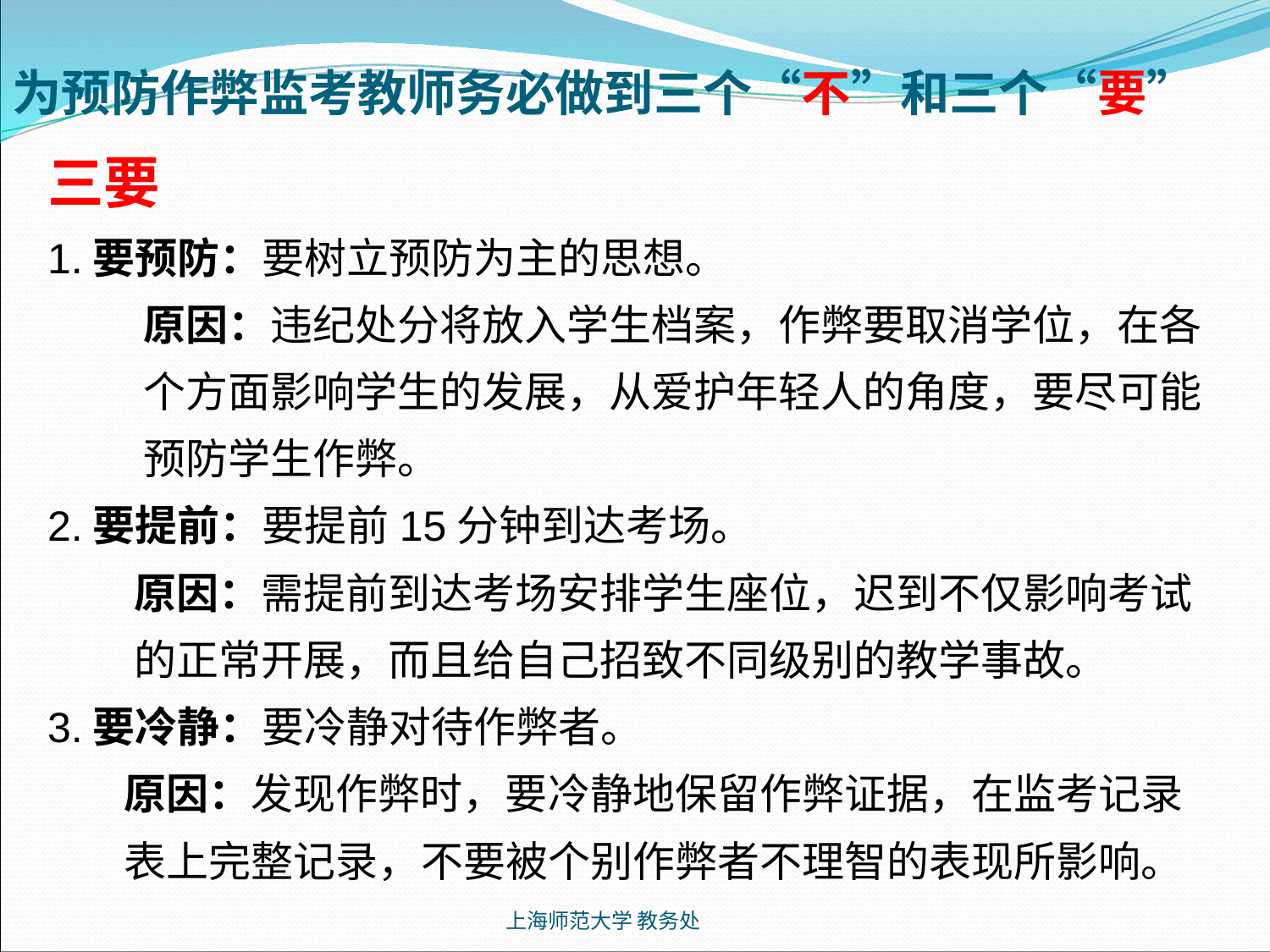

为预防作弊监考教师务必做到三个“不”和三个“要”
三要
1.要预防：要树立预防为主的思想。
         原因：违纪处分将放入学生档案，作弊要取消学位，在各
         个方面影响学生的发展，从爱护年轻人的角度，要尽可能
         预防学生作弊。
2.要提前：要提前15分钟到达考场。
        原因：需提前到达考场安排学生座位，迟到不仅影响考试
        的正常开展，而且给自己招致不同级别的教学事故。
3.要冷静：要冷静对待作弊者。
       原因：发现作弊时，要冷静地保留作弊证据，在监考记录
       表上完整记录，不要被个别作弊者不理智的表现所影响。

上海师范大学 教务处
9